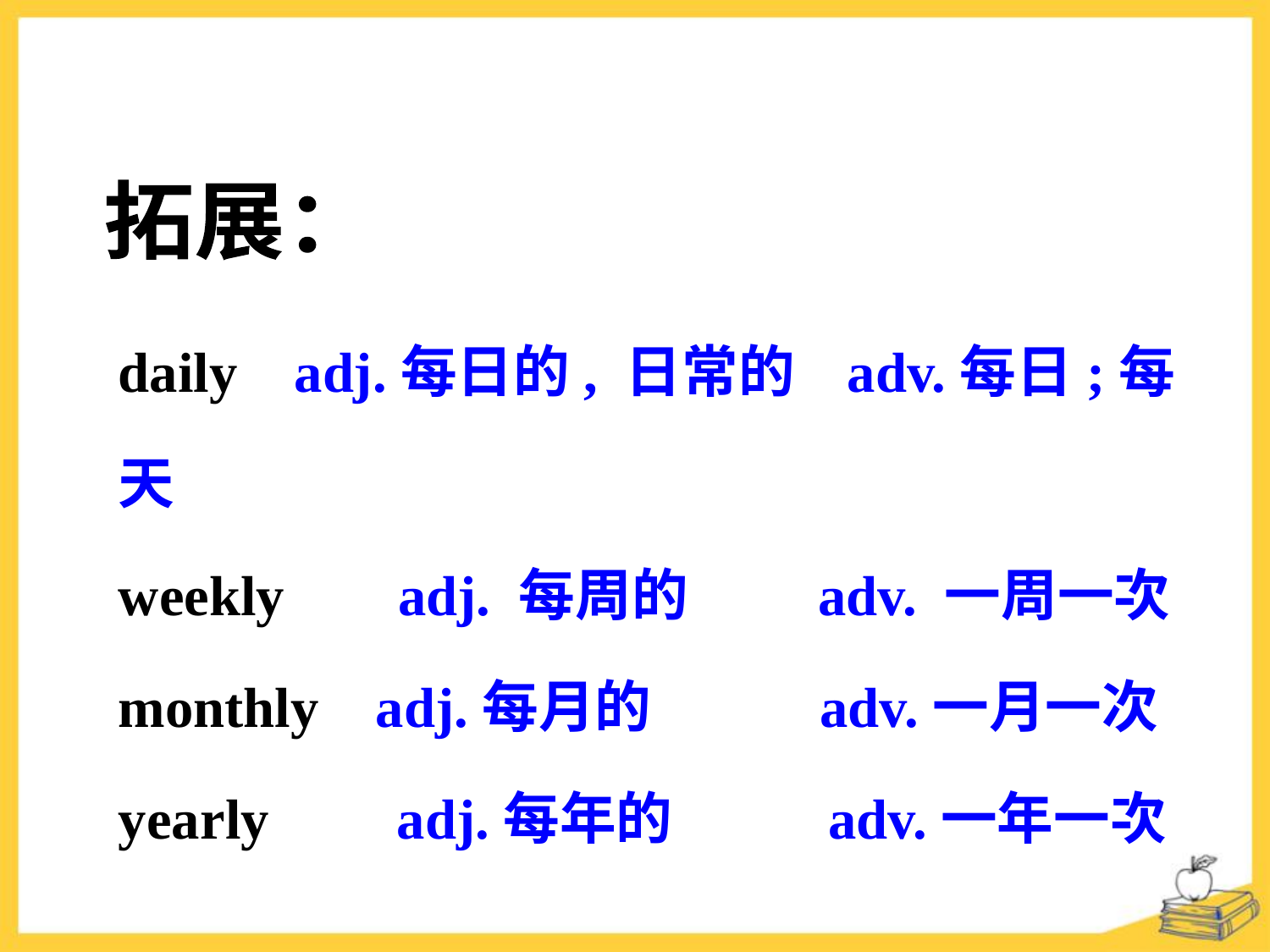

拓展：
daily    adj.每日的, 日常的   adv.每日;每天
weekly        adj. 每周的         adv. 一周一次
monthly    adj.每月的            adv.一月一次
yearly         adj.每年的           adv.一年一次